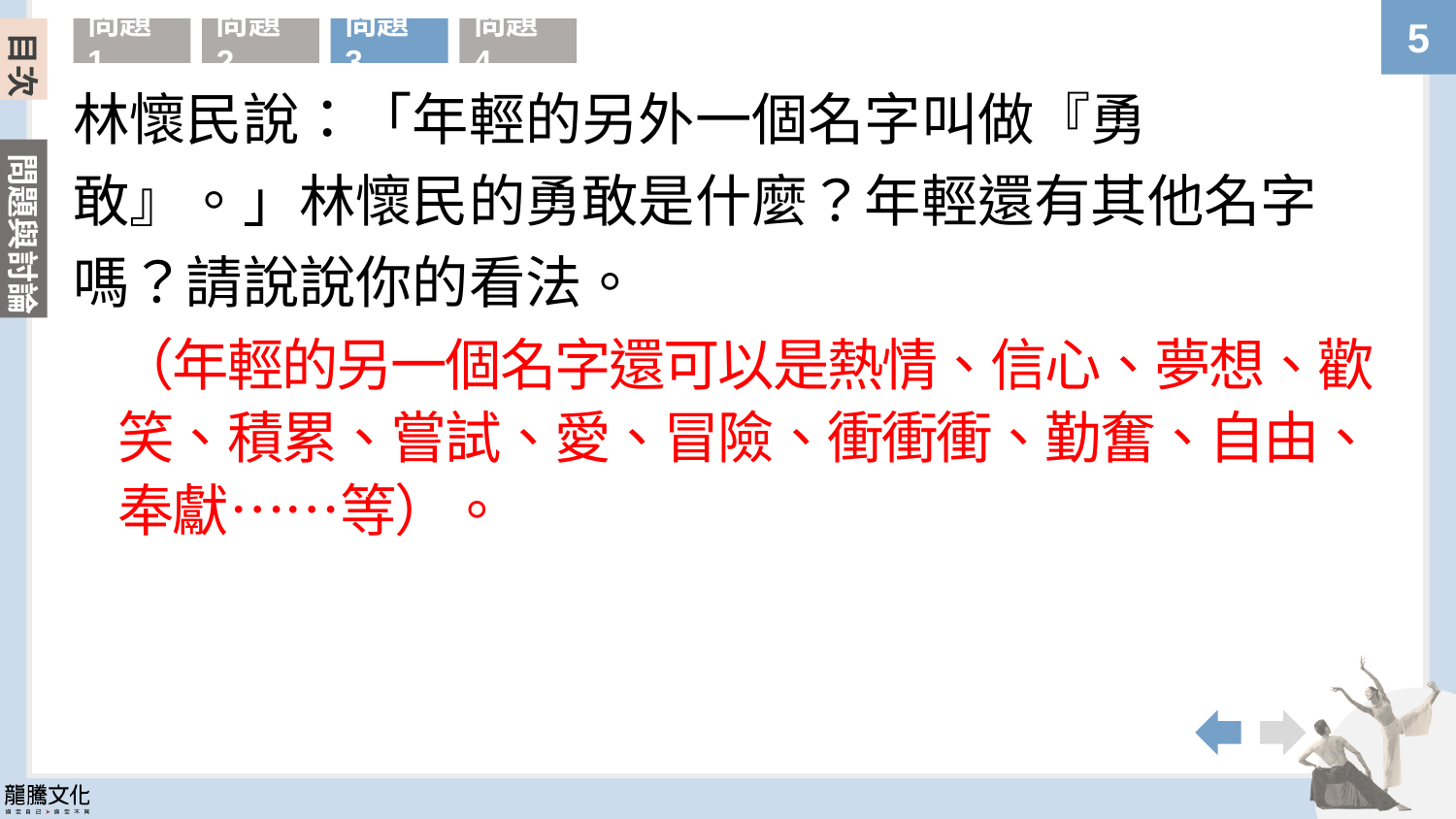

目次
問題1
問題2
問題3
問題4
林懷民說：「年輕的另外一個名字叫做『勇敢』。」林懷民的勇敢是什麼？年輕還有其他名字嗎？請說說你的看法。
（年輕的另一個名字還可以是熱情、信心、夢想、歡笑、積累、嘗試、愛、冒險、衝衝衝、勤奮、自由、奉獻……等）。